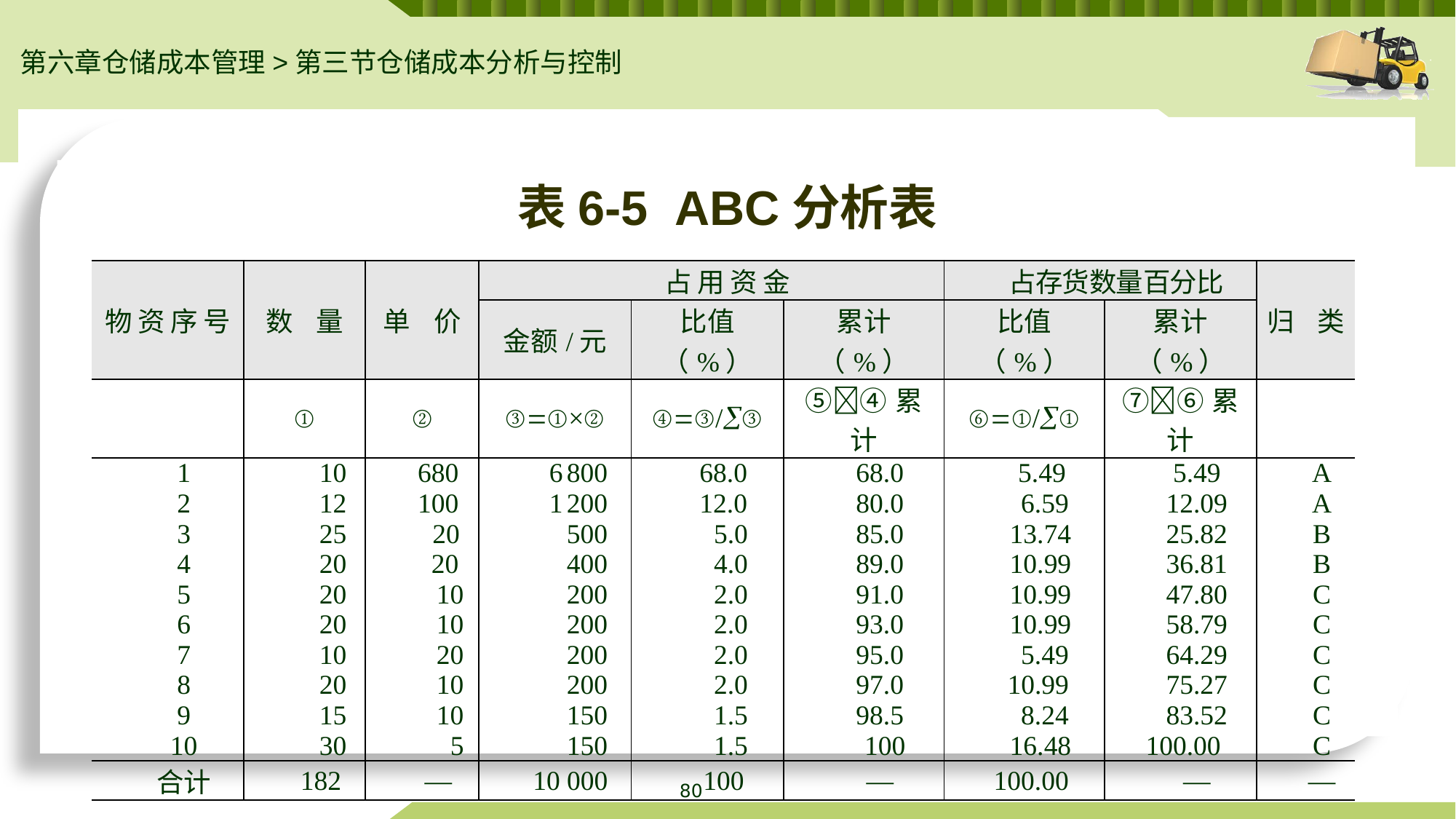

第六章仓储成本管理>第三节仓储成本分析与控制
表6-5  ABC分析表
| 物 资 序 号 | 数 量 | 单 价 | 占 用 资 金 |  |  | 占存货数量百分比 |  | 归 类 |
| --- | --- | --- | --- | --- | --- | --- | --- | --- |
|  |  |  | 金额/元 | 比值（%） | 累计（%） | 比值（%） | 累计（%） |  |
|  | ① | ② | ③=①×② | ④=③/∑③ | ⑤=④累计 | ⑥=①/∑① | ⑦=⑥累计 |  |
| 1 | 10 | 680 | 6 800 | 68.0 | 68.0 | 5.49 | 5.49 | A |
| 2 | 12 | 100 | 1 200 | 12.0 | 80.0 | 6.59 | 12.09 | A |
| 3 | 25 | 20 | 500 | 5.0 | 85.0 | 13.74 | 25.82 | B |
| 4 | 20 | 20 | 400 | 4.0 | 89.0 | 10.99 | 36.81 | B |
| 5 | 20 | 10 | 200 | 2.0 | 91.0 | 10.99 | 47.80 | C |
| 6 | 20 | 10 | 200 | 2.0 | 93.0 | 10.99 | 58.79 | C |
| 7 | 10 | 20 | 200 | 2.0 | 95.0 | 5.49 | 64.29 | C |
| 8 | 20 | 10 | 200 | 2.0 | 97.0 | 10.99 | 75.27 | C |
| 9 | 15 | 10 | 150 | 1.5 | 98.5 | 8.24 | 83.52 | C |
| 10 | 30 | 5 | 150 | 1.5 | 100 | 16.48 | 100.00 | C |
| 合计 | 182 | — | 10 000 | 100 | — | 100.00 | — | — |